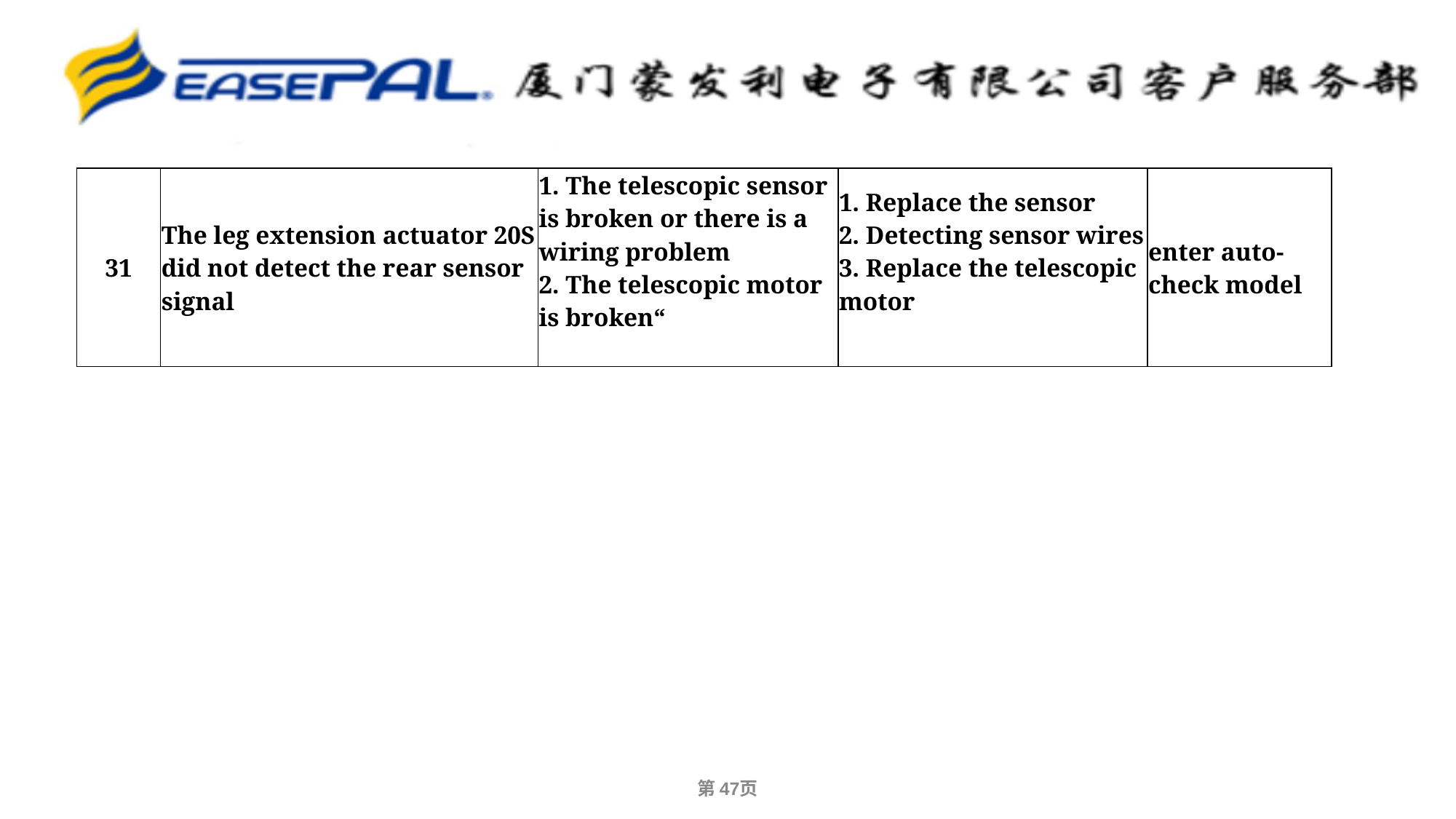

| 31 | The leg extension actuator 20S did not detect the rear sensor signal | 1. The telescopic sensor is broken or there is a wiring problem 2. The telescopic motor is broken“ | 1. Replace the sensor 2. Detecting sensor wires 3. Replace the telescopic motor | enter auto-check model |
| --- | --- | --- | --- | --- |
第47页